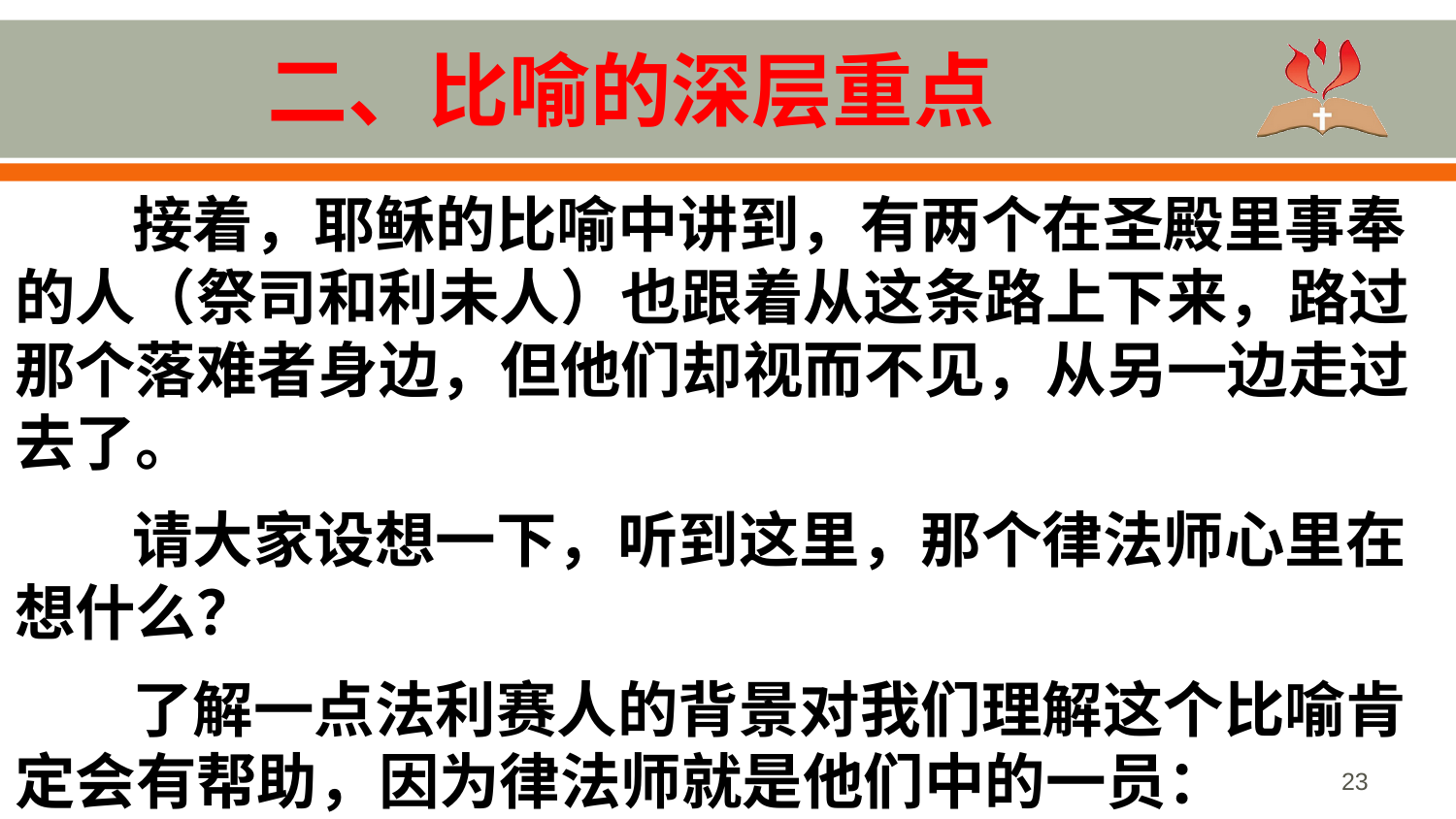

# 二、比喻的深层重点
接着，耶稣的比喻中讲到，有两个在圣殿里事奉的人（祭司和利未人）也跟着从这条路上下来，路过那个落难者身边，但他们却视而不见，从另一边走过去了。
请大家设想一下，听到这里，那个律法师心里在想什么？
了解一点法利赛人的背景对我们理解这个比喻肯定会有帮助，因为律法师就是他们中的一员：

23